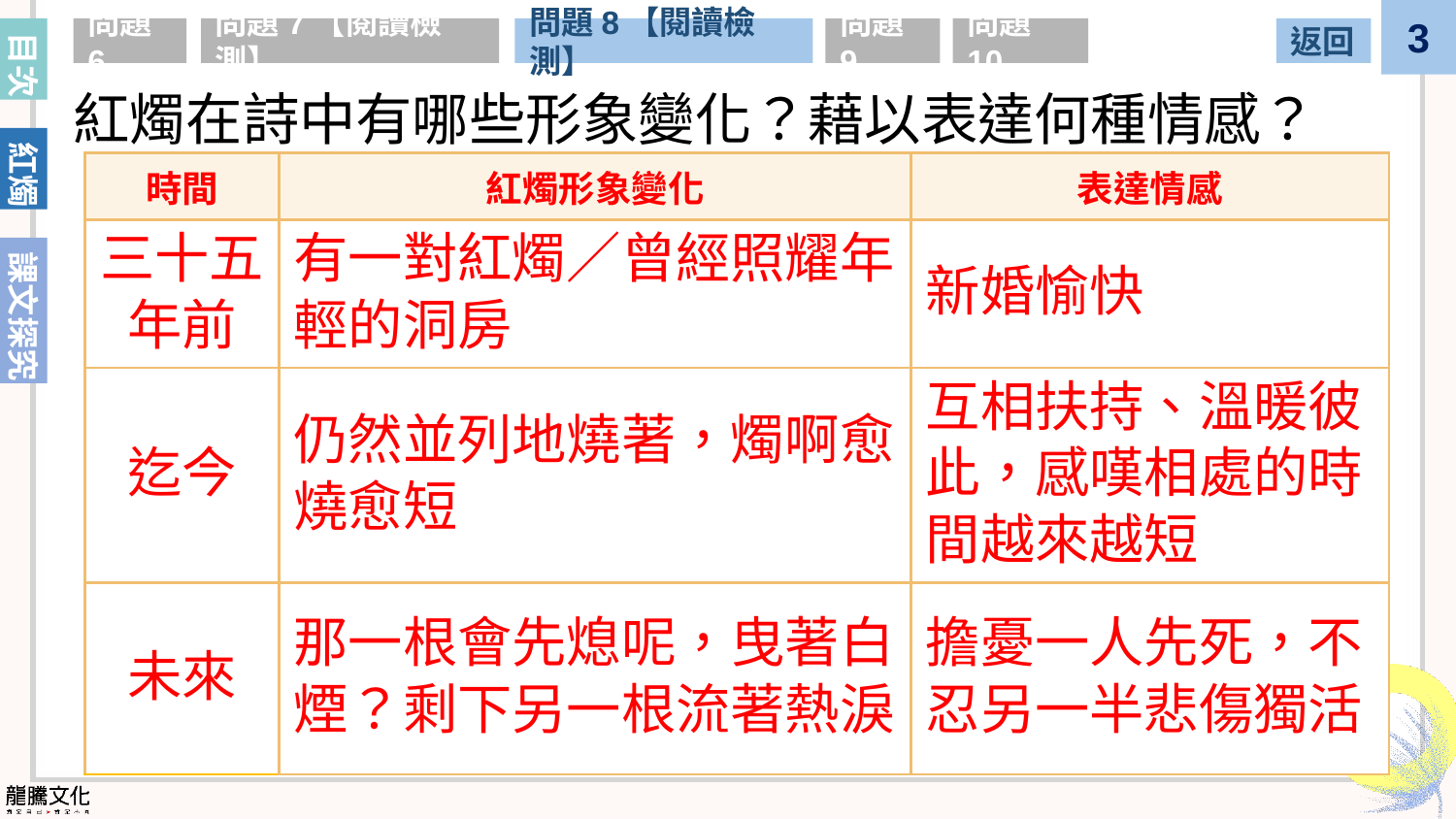

問題6
問題7【閱讀檢測】
問題8【閱讀檢測】
問題10
返回
問題9
紅燭在詩中有哪些形象變化？藉以表達何種情感？
| 時間 | 紅燭形象變化 | 表達情感 |
| --- | --- | --- |
| 三十五年前 | 有一對紅燭／曾經照耀年輕的洞房 | 新婚愉快 |
| 迄今 | 仍然並列地燒著，燭啊愈燒愈短 | 互相扶持、溫暖彼此，感嘆相處的時間越來越短 |
| 未來 | 那一根會先熄呢，曳著白煙？剩下另一根流著熱淚 | 擔憂一人先死，不忍另一半悲傷獨活 |